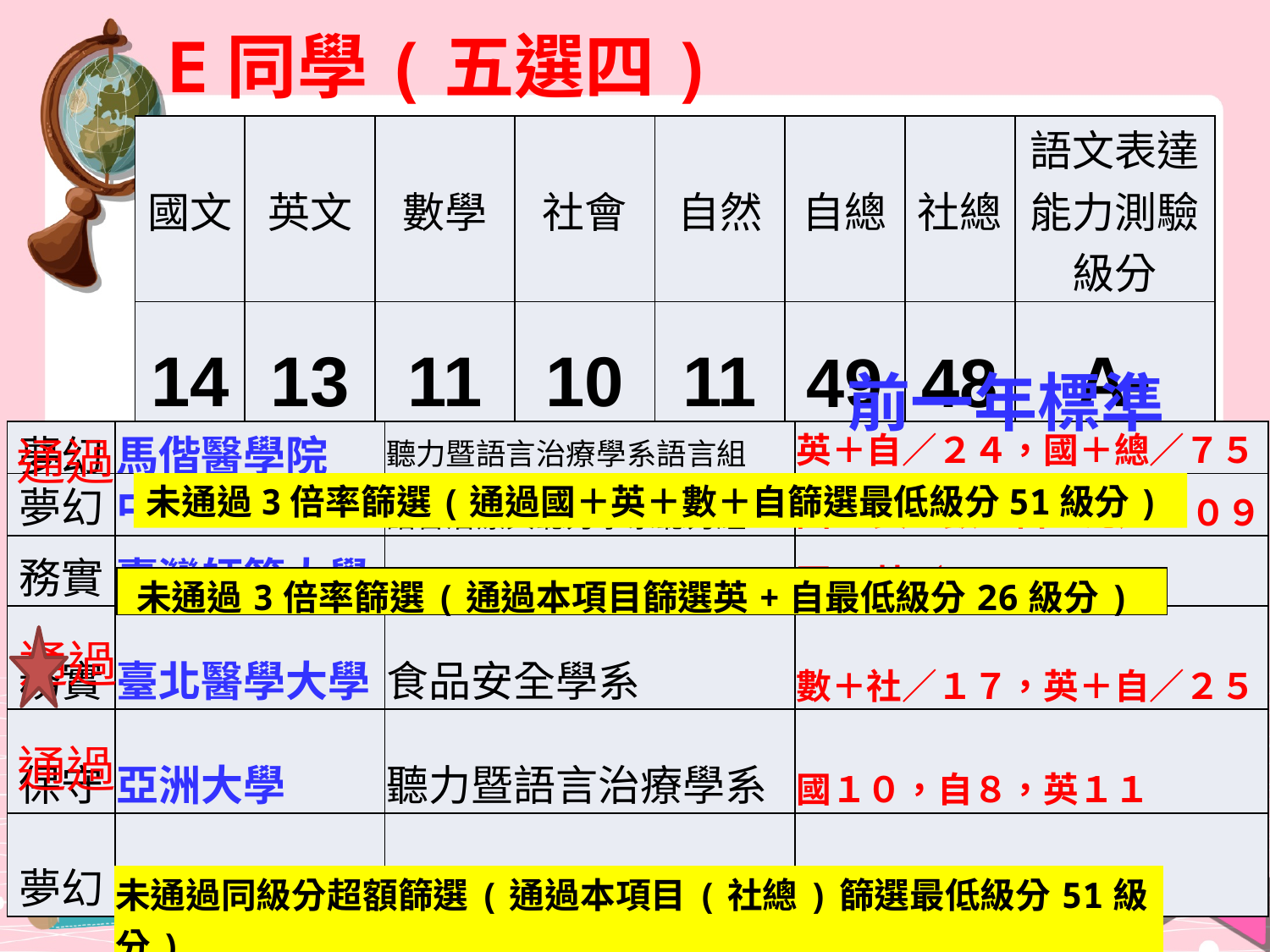

E同學(五選四)
| 國文 | 英文 | 數學 | 社會 | 自然 | 自總 | 社總 | 語文表達能力測驗級分 |
| --- | --- | --- | --- | --- | --- | --- | --- |
| 14 | 13 | 11 | 10 | 11 | 49 | 48 | A- |
前一年標準
| 夢幻 | 馬偕醫學院 | 聽力暨語言治療學系語言組 | 英＋自／２４，國＋總／７５ |
| --- | --- | --- | --- |
| 夢幻 | 中山醫學大學 | 語言治療與聽力學系聽力組 | 國+英＋數＋自＋總／１０９ |
| 務實 | 臺灣師範大學 | 健康促進與衛生教育學系 | 國+英／２７ |
| 務實 | 臺北醫學大學 | 食品安全學系 | 數＋社／１７，英＋自／２５ |
| 保守 | 亞洲大學 | 聽力暨語言治療學系 | 國１０，自８，英１１ |
| 夢幻 | 國立臺北教育大學 | 教育學系 | 總５６，國＋數／２２ |
通過
未通過3倍率篩選(通過國＋英＋數＋自篩選最低級分51級分)
| 未通過3倍率篩選(通過本項目篩選英+自最低級分26級分) |
| --- |
通過

通過
| 未通過同級分超額篩選(通過本項目(社總)篩選最低級分51級分) |
| --- |